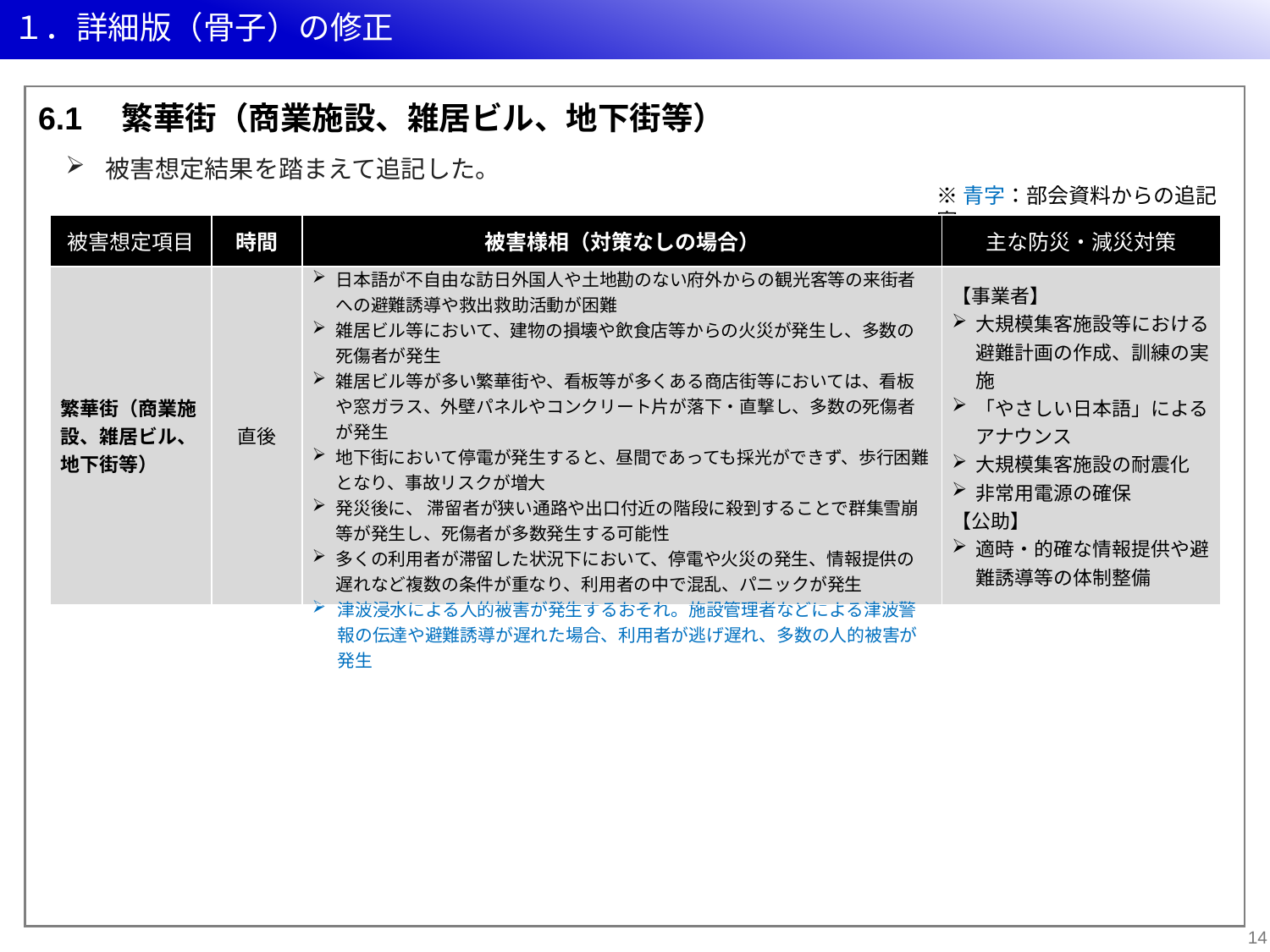

# １．詳細版（骨子）の修正
6.1　繁華街（商業施設、雑居ビル、地下街等）
被害想定結果を踏まえて追記した。
※青字：部会資料からの追記案
| 被害想定項目 | 時間 | 被害様相（対策なしの場合） | 主な防災・減災対策 |
| --- | --- | --- | --- |
| 繁華街（商業施設、雑居ビル、地下街等） | 直後 | 日本語が不自由な訪日外国人や土地勘のない府外からの観光客等の来街者への避難誘導や救出救助活動が困難 雑居ビル等において、建物の損壊や飲食店等からの火災が発生し、多数の死傷者が発生 雑居ビル等が多い繁華街や、看板等が多くある商店街等においては、看板や窓ガラス、外壁パネルやコンクリート片が落下・直撃し、多数の死傷者が発生 地下街において停電が発生すると、昼間であっても採光ができず、歩行困難となり、事故リスクが増大 発災後に、 滞留者が狭い通路や出口付近の階段に殺到することで群集雪崩等が発生し、死傷者が多数発生する可能性 多くの利用者が滞留した状況下において、停電や火災の発生、情報提供の遅れなど複数の条件が重なり、利用者の中で混乱、パニックが発生 津波浸水による人的被害が発生するおそれ。施設管理者などによる津波警報の伝達や避難誘導が遅れた場合、利用者が逃げ遅れ、多数の人的被害が発生 | 【事業者】 大規模集客施設等における避難計画の作成、訓練の実施 「やさしい日本語」によるアナウンス 大規模集客施設の耐震化 非常用電源の確保 【公助】 適時・的確な情報提供や避難誘導等の体制整備 |
14